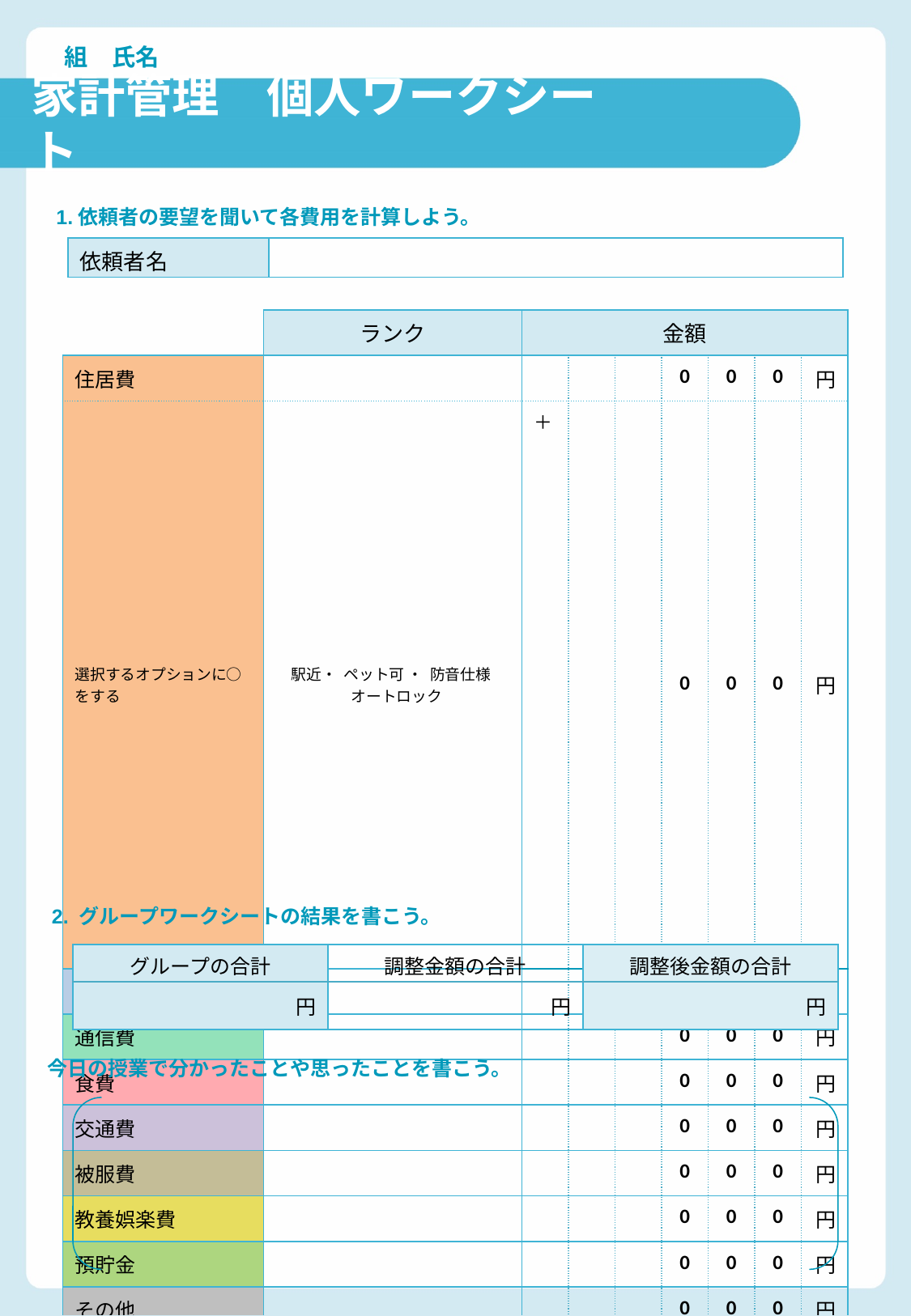

年　　　組　氏名
# 家計管理　個人ワークシート
1.依頼者の要望を聞いて各費用を計算しよう。
| 依頼者名 |  |  |
| --- | --- | --- |
|  | ランク | 金額 |  |  |  |  |  |  |
| --- | --- | --- | --- | --- | --- | --- | --- | --- |
| 住居費 |  |  |  |  | 0 | 0 | 0 | 円 |
| 選択するオプションに○をする | 駅近・ ペット可 ・ 防音仕様 オートロック | ＋ |  |  | 0 | 0 | 0 | 円 |
| 水道光熱費 |  |  |  |  | 0 | 0 | 0 | 円 |
| 通信費 |  |  |  |  | 0 | 0 | 0 | 円 |
| 食費 |  |  |  |  | 0 | 0 | 0 | 円 |
| 交通費 |  |  |  |  | 0 | 0 | 0 | 円 |
| 被服費 |  |  |  |  | 0 | 0 | 0 | 円 |
| 教養娯楽費 |  |  |  |  | 0 | 0 | 0 | 円 |
| 預貯金 |  |  |  |  | 0 | 0 | 0 | 円 |
| その他 |  |  |  |  | 0 | 0 | 0 | 円 |
| 支出合計 |  |  |  |  | 0 | 0 | 0 | 円 |
2. グループワークシートの結果を書こう。
| グループの合計 | 調整金額の合計 | 調整後金額の合計 |
| --- | --- | --- |
| 円 | 円 | 円 |
今日の授業で分かったことや思ったことを書こう。